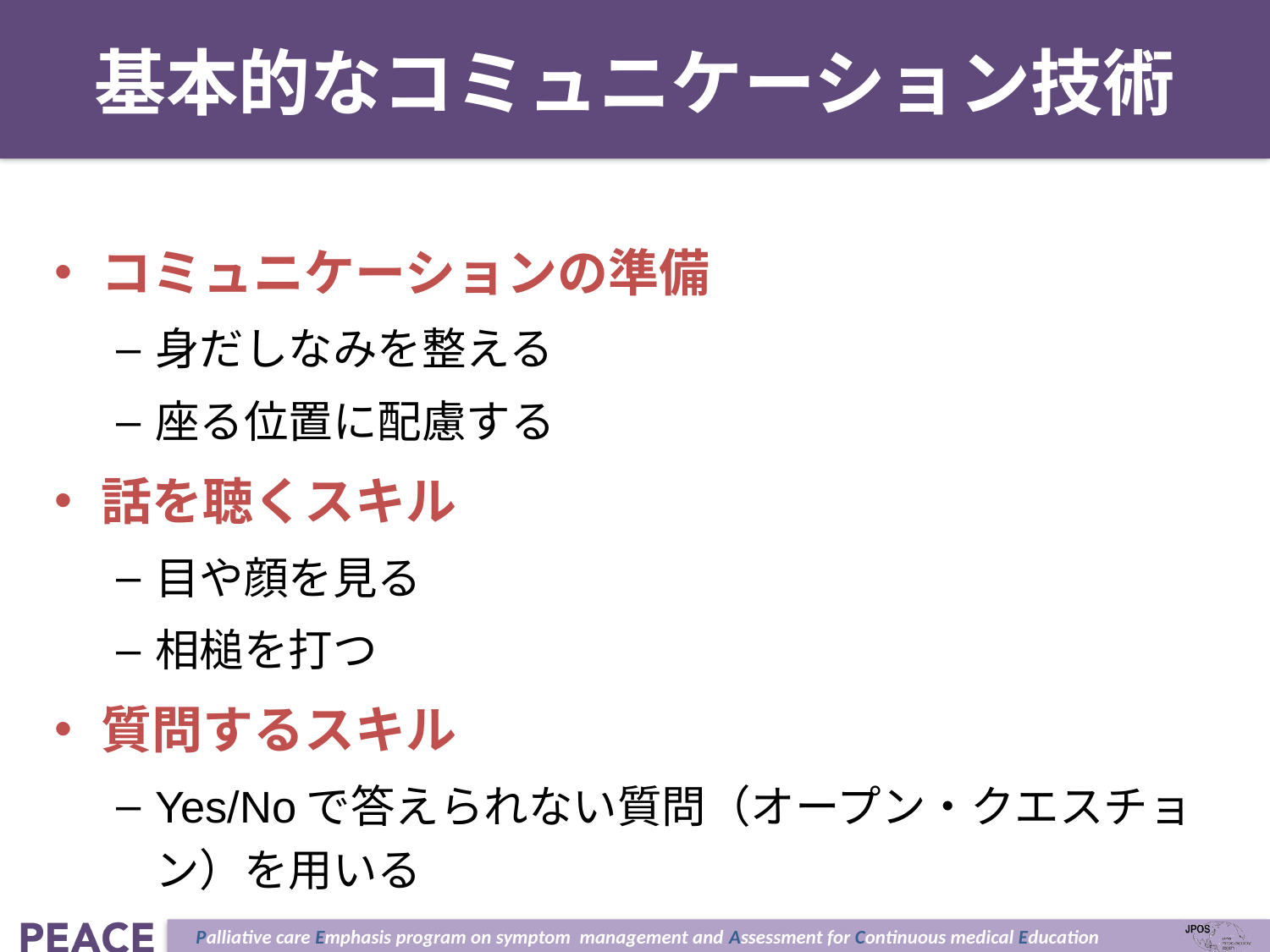

# 基本的なコミュニケーション技術
コミュニケーションの準備
身だしなみを整える
座る位置に配慮する
話を聴くスキル
目や顔を見る
相槌を打つ
質問するスキル
Yes/Noで答えられない質問（オープン・クエスチョン）を用いる